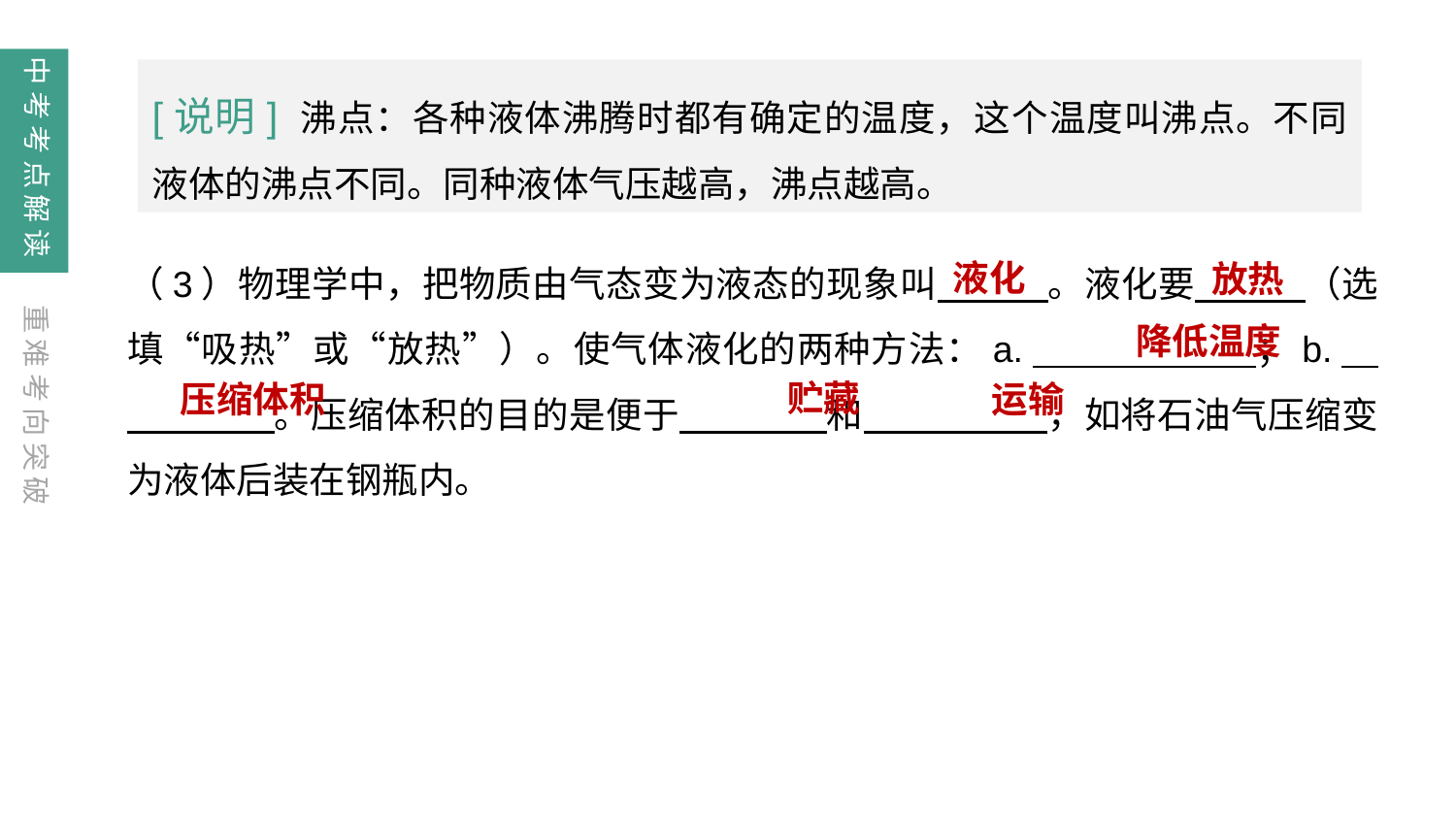

中考考点解读

[说明] 沸点：各种液体沸腾时都有确定的温度，这个温度叫沸点。不同液体的沸点不同。同种液体气压越高，沸点越高。
液化
放热
（3）物理学中，把物质由气态变为液态的现象叫　　　。液化要　　　（选填“吸热”或“放热”）。使气体液化的两种方法：a.　　　　　　；b.　　　　　。压缩体积的目的是便于　　　　和　　　　　，如将石油气压缩变为液体后装在钢瓶内。
降低温度
重难考向突破
贮藏
压缩体积
运输